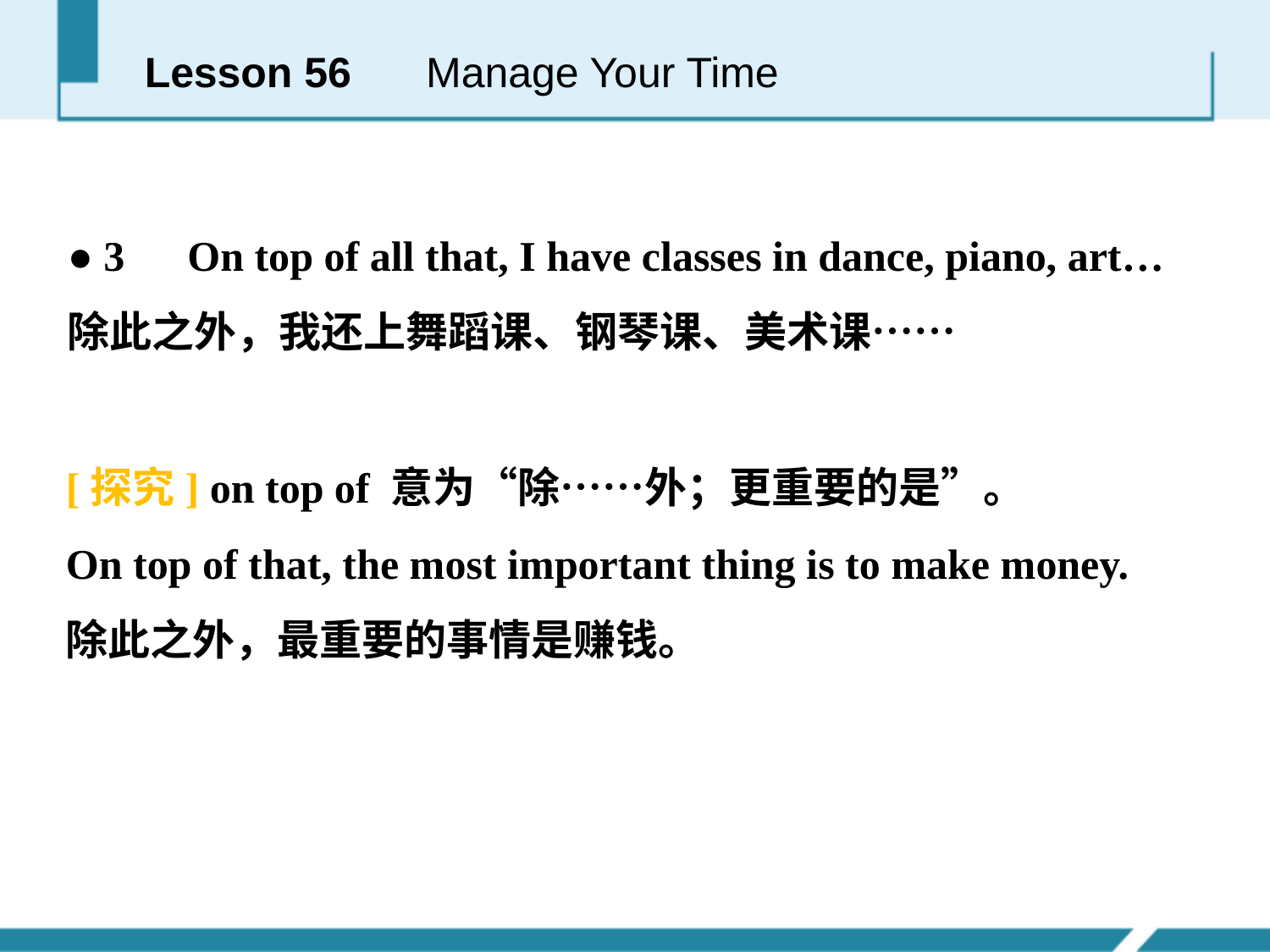

Lesson 56 　Manage Your Time
● 3　On top of all that, I have classes in dance, piano, art…
除此之外，我还上舞蹈课、钢琴课、美术课……
[探究] on top of 意为“除……外；更重要的是”。
On top of that, the most important thing is to make money.
除此之外，最重要的事情是赚钱。